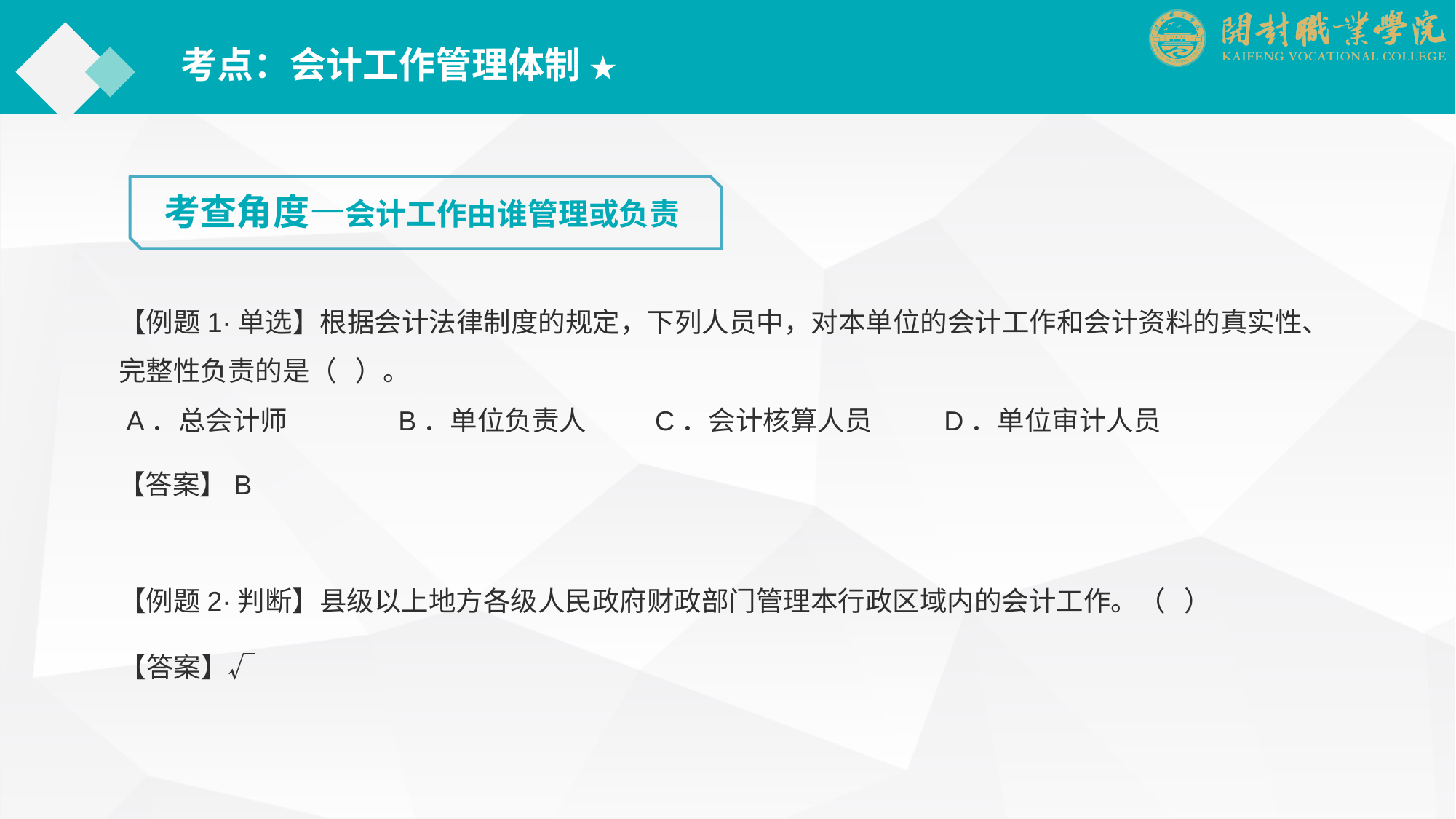

考点：会计工作管理体制 ★

考查角度—会计工作由谁管理或负责
【例题1·单选】根据会计法律制度的规定，下列人员中，对本单位的会计工作和会计资料的真实性、完整性负责的是（   ）。
 A．总会计师	　　B．单位负责人          C．会计核算人员	　　D．单位审计人员
【答案】B
【例题2·判断】县级以上地方各级人民政府财政部门管理本行政区域内的会计工作。（   ）
【答案】√